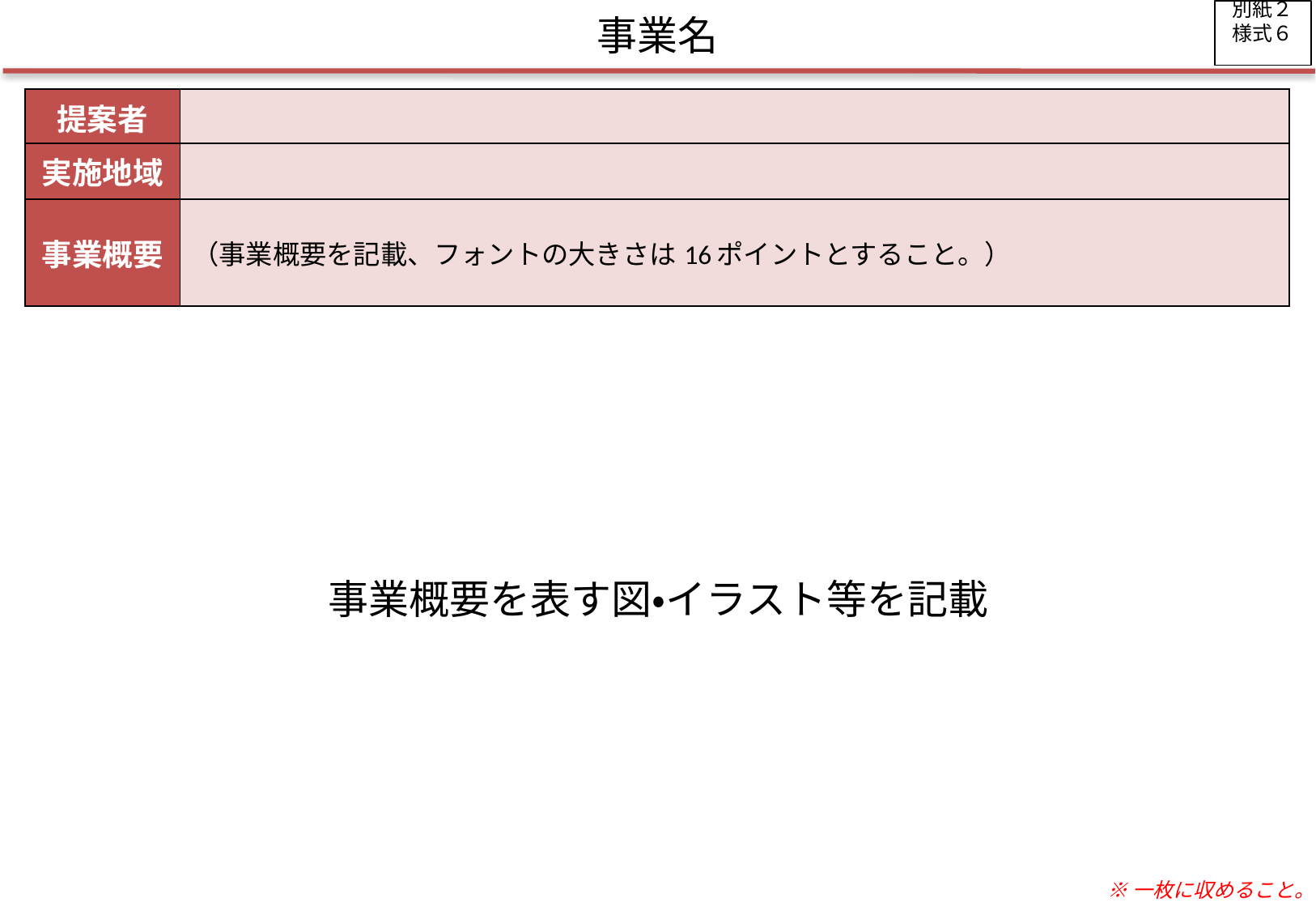

別紙２
様式６
事業名
| 提案者 |  |
| --- | --- |
| 実施地域 |  |
| 事業概要 | （事業概要を記載、フォントの大きさは16ポイントとすること。） |
事業概要を表す図・イラスト等を記載
※一枚に収めること。